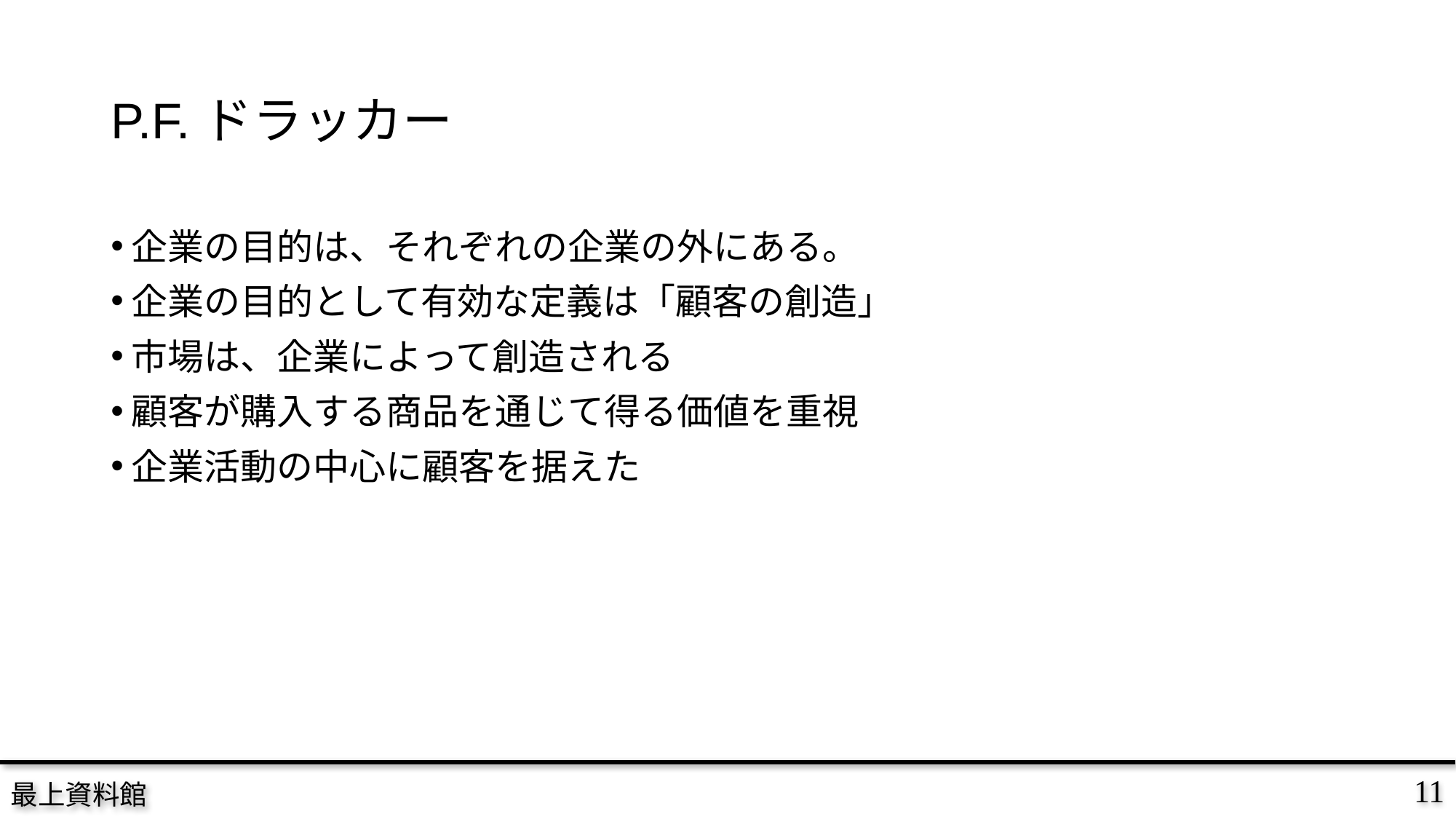

# P.F.ドラッカー
企業の目的は、それぞれの企業の外にある。
企業の目的として有効な定義は「顧客の創造」
市場は、企業によって創造される
顧客が購入する商品を通じて得る価値を重視
企業活動の中心に顧客を据えた